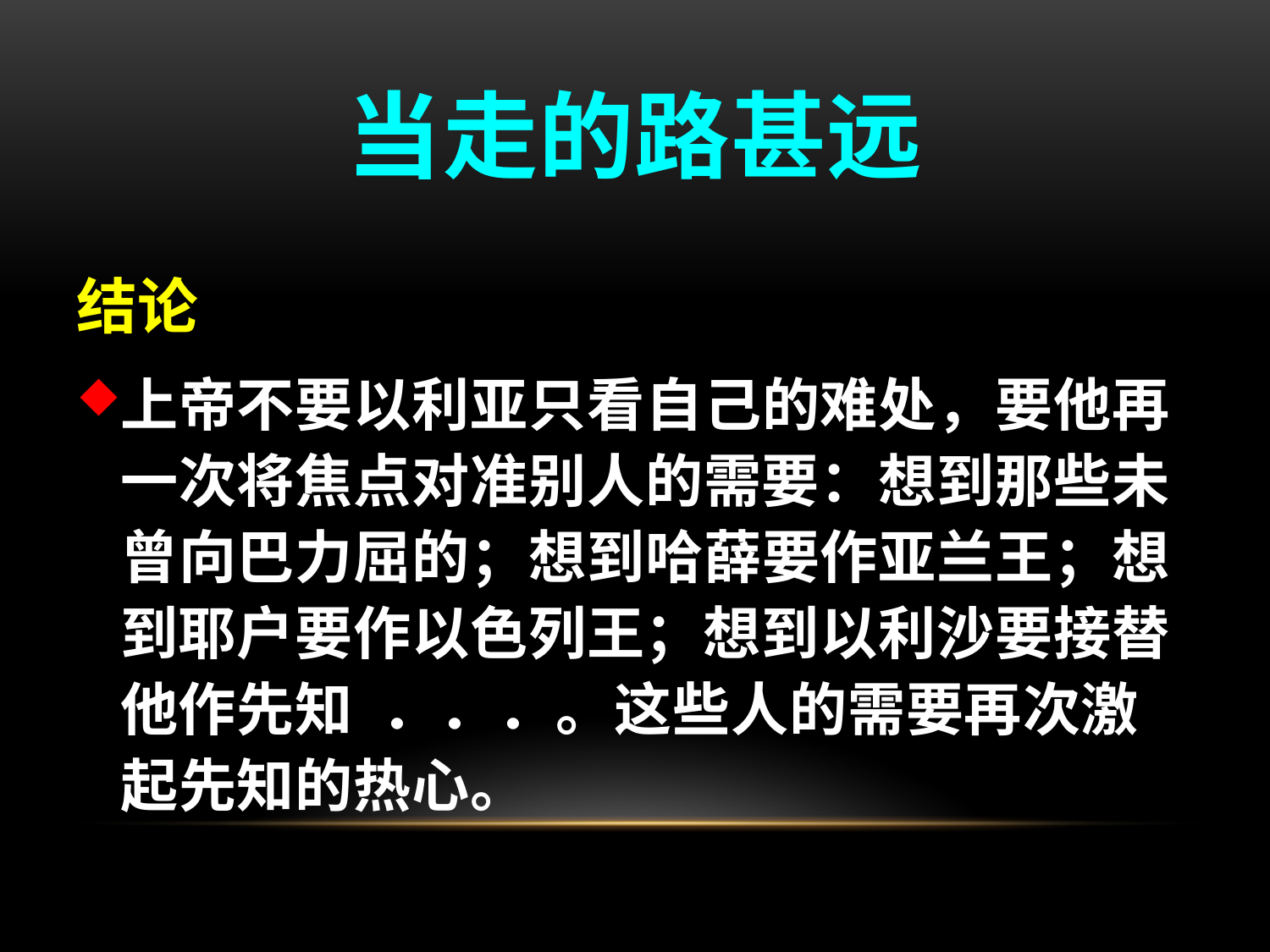

# 当走的路甚远
结论
上帝不要以利亚只看自己的难处，要他再一次将焦点对准别人的需要：想到那些未曾向巴力屈的；想到哈薛要作亚兰王；想到耶户要作以色列王；想到以利沙要接替他作先知  ．．．。这些人的需要再次激起先知的热心。